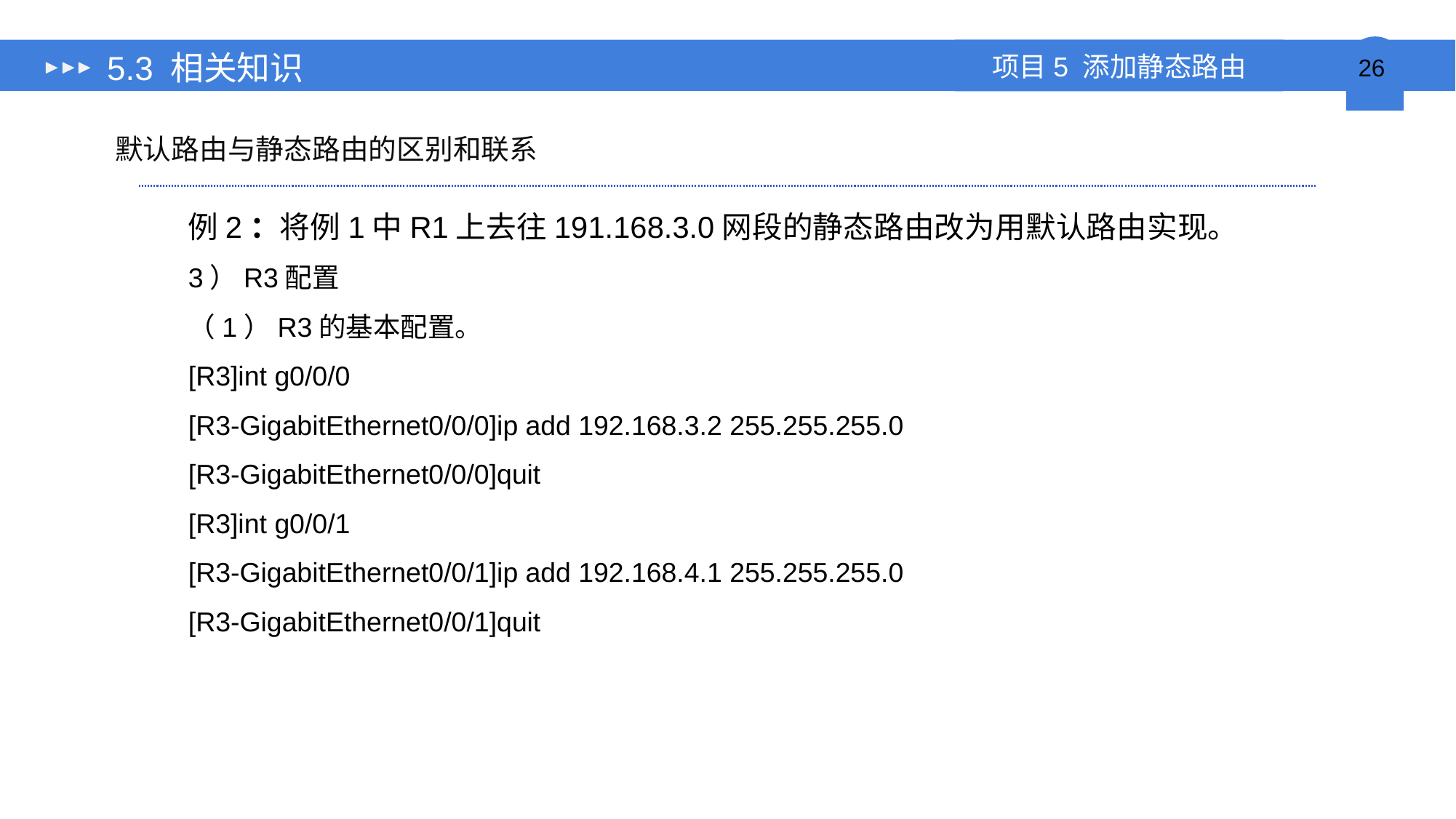

# 5.3 相关知识
默认路由与静态路由的区别和联系

例2：将例1中R1上去往191.168.3.0网段的静态路由改为用默认路由实现。
3）R3配置
（1）R3的基本配置。
[R3]int g0/0/0
[R3-GigabitEthernet0/0/0]ip add 192.168.3.2 255.255.255.0
[R3-GigabitEthernet0/0/0]quit
[R3]int g0/0/1
[R3-GigabitEthernet0/0/1]ip add 192.168.4.1 255.255.255.0
[R3-GigabitEthernet0/0/1]quit